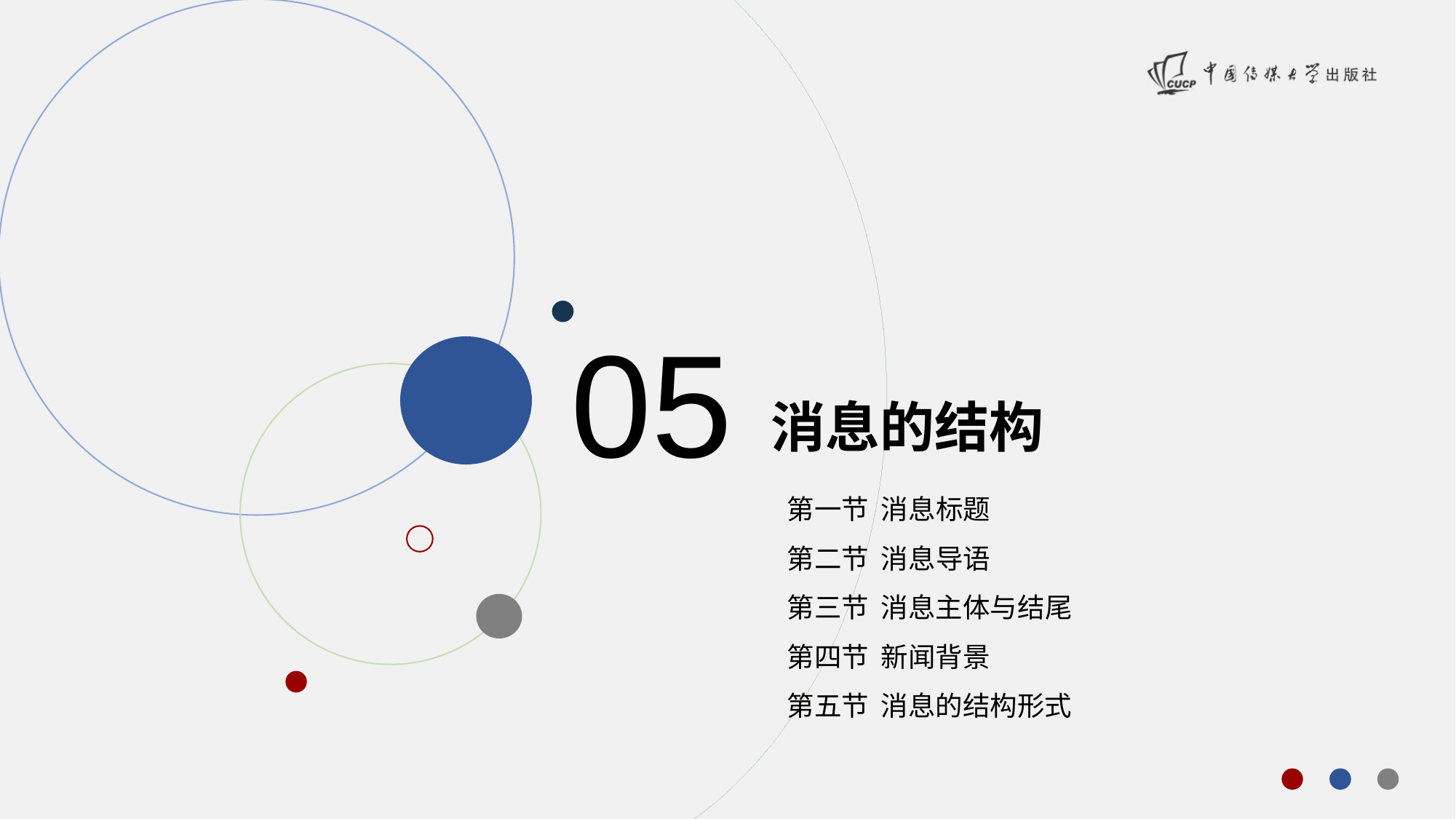

05

消息的结构
第一节  消息标题
第二节  消息导语
第三节  消息主体与结尾
第四节  新闻背景
第五节  消息的结构形式